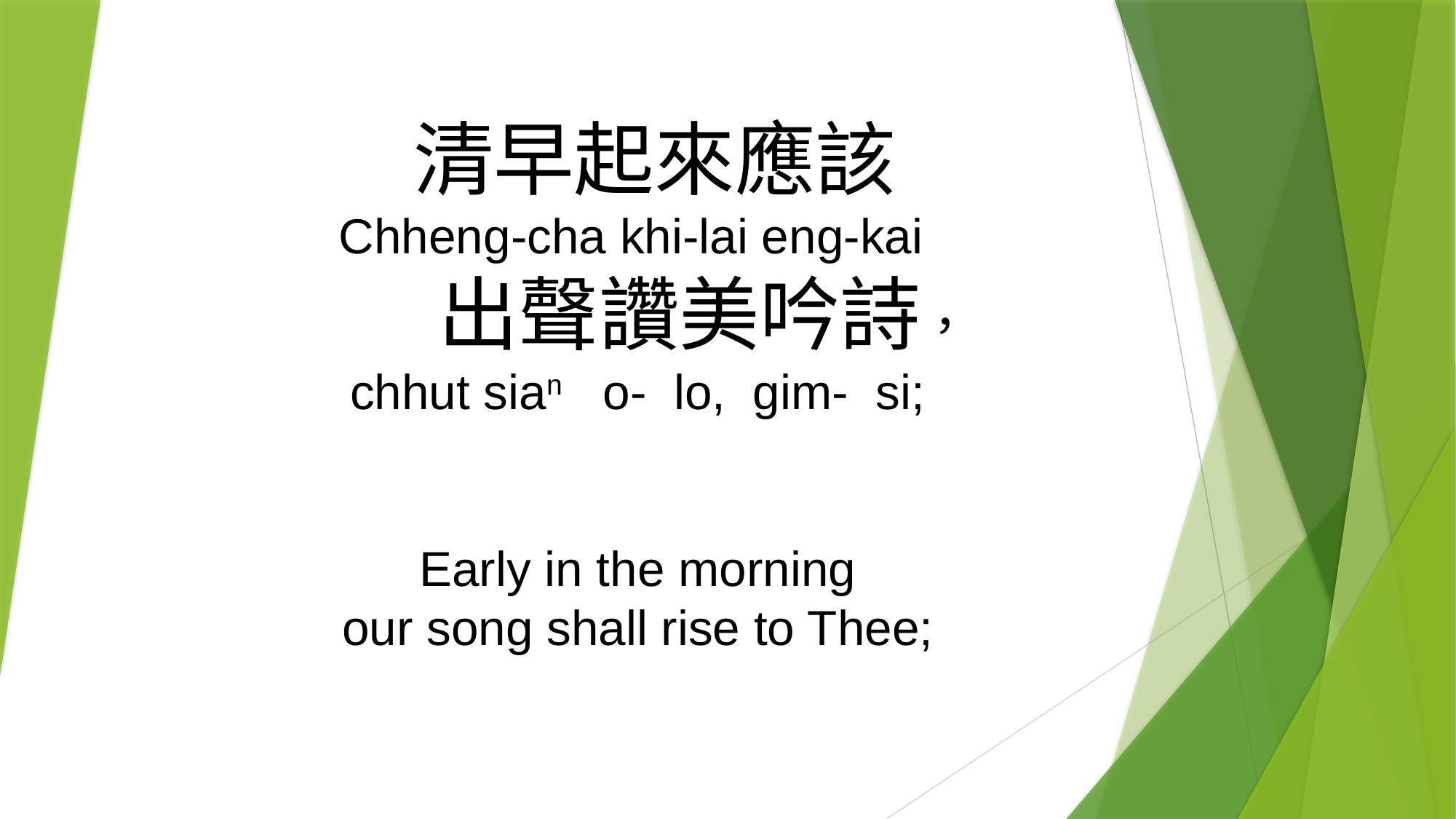

# 清早起來應該 Chheng-cha khi-lai eng-kai 出聲讚美吟詩， chhut sian   o-  lo,  gim-  si; Early in the morning our song shall rise to Thee;